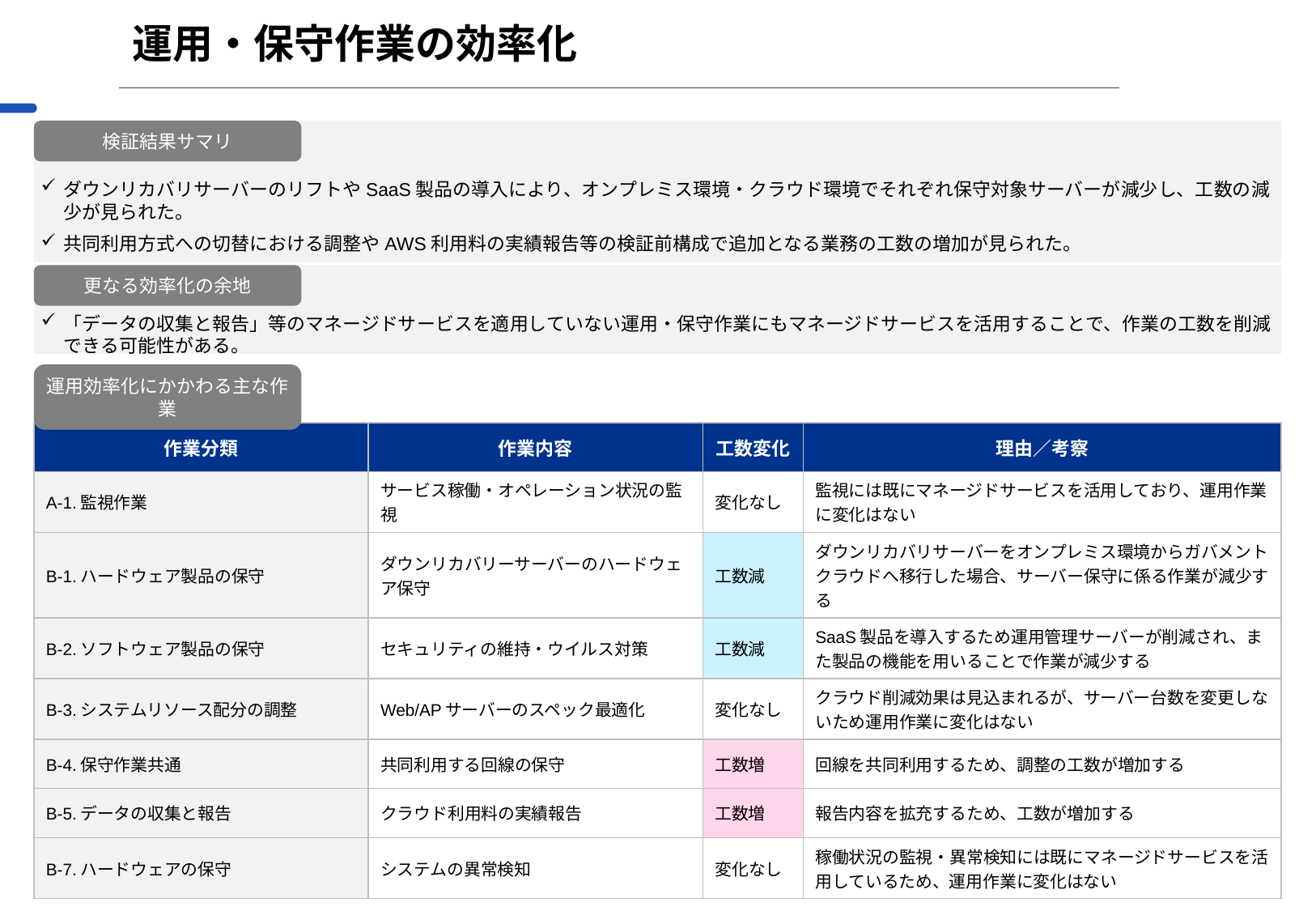

# 運用・保守作業の効率化
ダウンリカバリサーバーのリフトやSaaS製品の導入により、オンプレミス環境・クラウド環境でそれぞれ保守対象サーバーが減少し、工数の減少が見られた。
共同利用方式への切替における調整やAWS利用料の実績報告等の検証前構成で追加となる業務の工数の増加が見られた。
検証結果サマリ
「データの収集と報告」等のマネージドサービスを適用していない運用・保守作業にもマネージドサービスを活用することで、作業の工数を削減できる可能性がある。
更なる効率化の余地
運用効率化にかかわる主な作業
| 作業分類 | 作業内容 | 工数変化 | 理由／考察 |
| --- | --- | --- | --- |
| A-1.監視作業 | サービス稼働・オペレーション状況の監視 | 変化なし | 監視には既にマネージドサービスを活用しており、運用作業に変化はない |
| B-1.ハードウェア製品の保守 | ダウンリカバリーサーバーのハードウェア保守 | 工数減 | ダウンリカバリサーバーをオンプレミス環境からガバメントクラウドへ移行した場合、サーバー保守に係る作業が減少する |
| B-2.ソフトウェア製品の保守 | セキュリティの維持・ウイルス対策 | 工数減 | SaaS製品を導入するため運用管理サーバーが削減され、また製品の機能を用いることで作業が減少する |
| B-3.システムリソース配分の調整 | Web/APサーバーのスペック最適化 | 変化なし | クラウド削減効果は見込まれるが、サーバー台数を変更しないため運用作業に変化はない |
| B-4.保守作業共通 | 共同利用する回線の保守 | 工数増 | 回線を共同利用するため、調整の工数が増加する |
| B-5.データの収集と報告 | クラウド利用料の実績報告 | 工数増 | 報告内容を拡充するため、工数が増加する |
| B-7.ハードウェアの保守 | システムの異常検知 | 変化なし | 稼働状況の監視・異常検知には既にマネージドサービスを活用しているため、運用作業に変化はない |
30